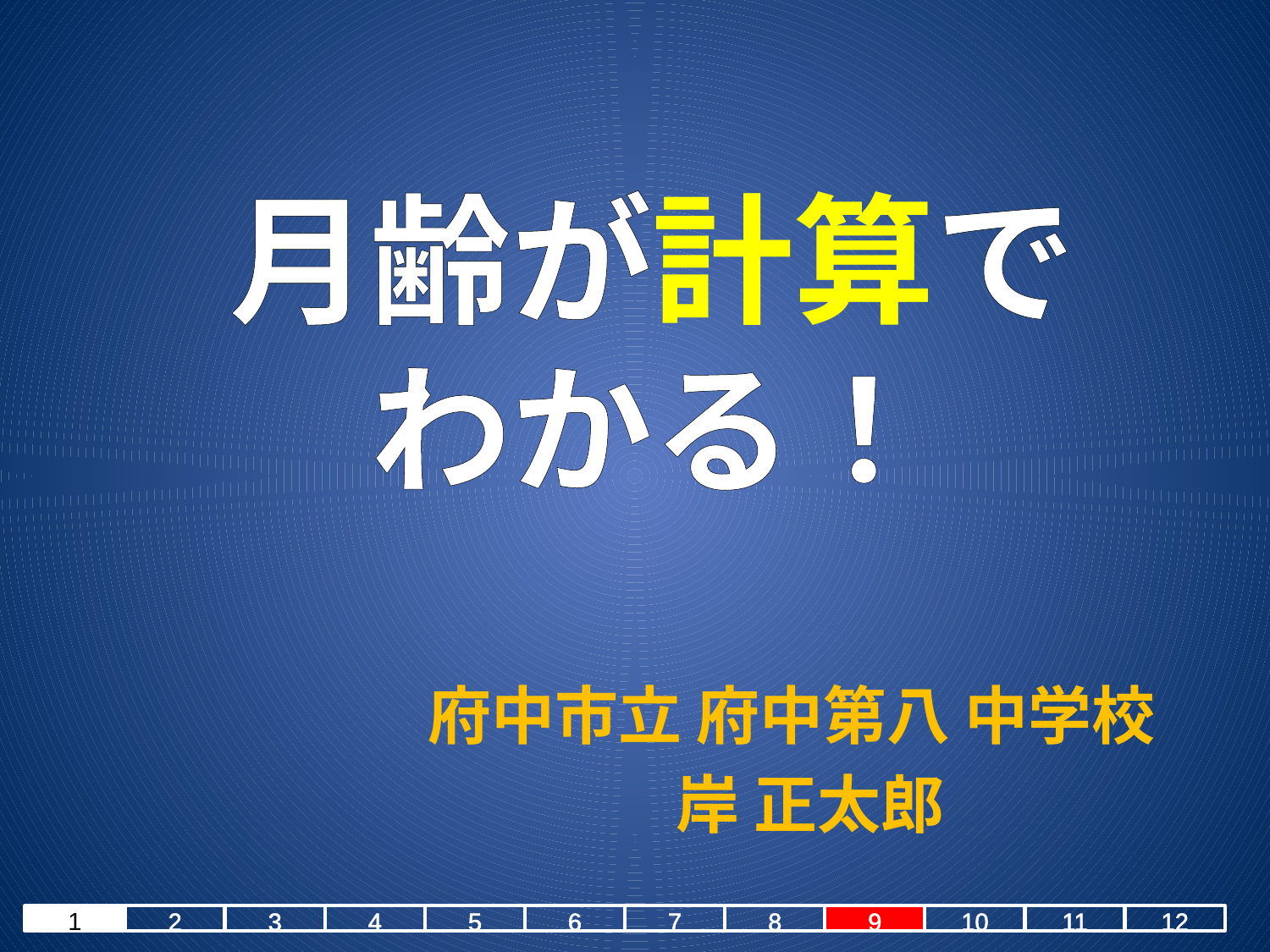

# 月齢が計算で わかる！
府中市立 府中第八 中学校
岸 正太郎
1
2
3
4
5
6
7
8
9
10
11
12